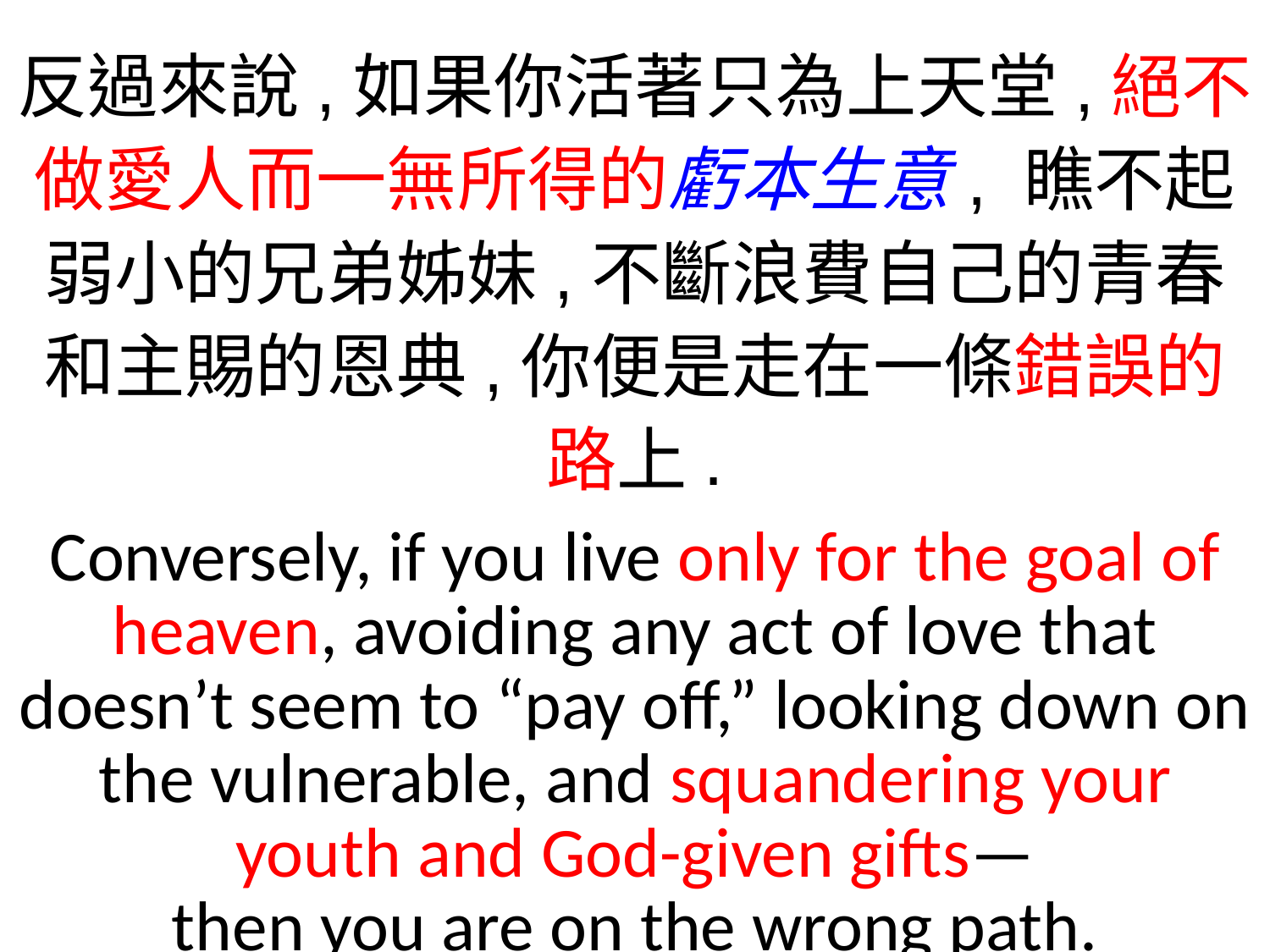

反過來說,如果你活著只為上天堂,絕不做愛人而一無所得的虧本生意, 瞧不起弱小的兄弟姊妹,不斷浪費自己的青春和主賜的恩典,你便是走在一條錯誤的路上.
Conversely, if you live only for the goal of heaven, avoiding any act of love that doesn’t seem to “pay off,” looking down on the vulnerable, and squandering your youth and God-given gifts—
then you are on the wrong path.